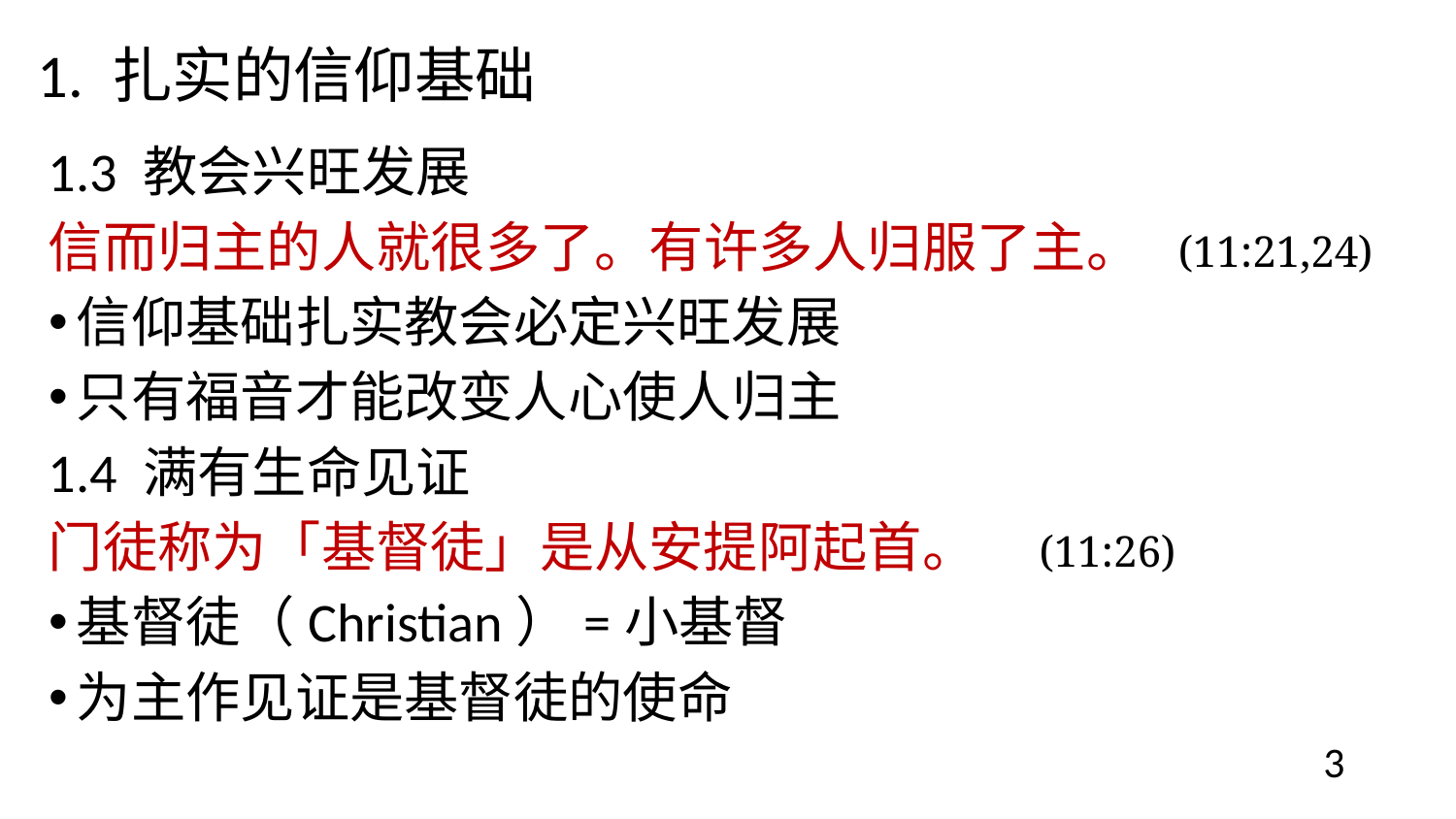

# 1. 扎实的信仰基础
1.3 教会兴旺发展
信而归主的人就很多了。有许多人归服了主。  (11:21,24)
信仰基础扎实教会必定兴旺发展
只有福音才能改变人心使人归主
1.4 满有生命见证
门徒称为「基督徒」是从安提阿起首。    (11:26)
基督徒（Christian）=小基督
为主作见证是基督徒的使命

3